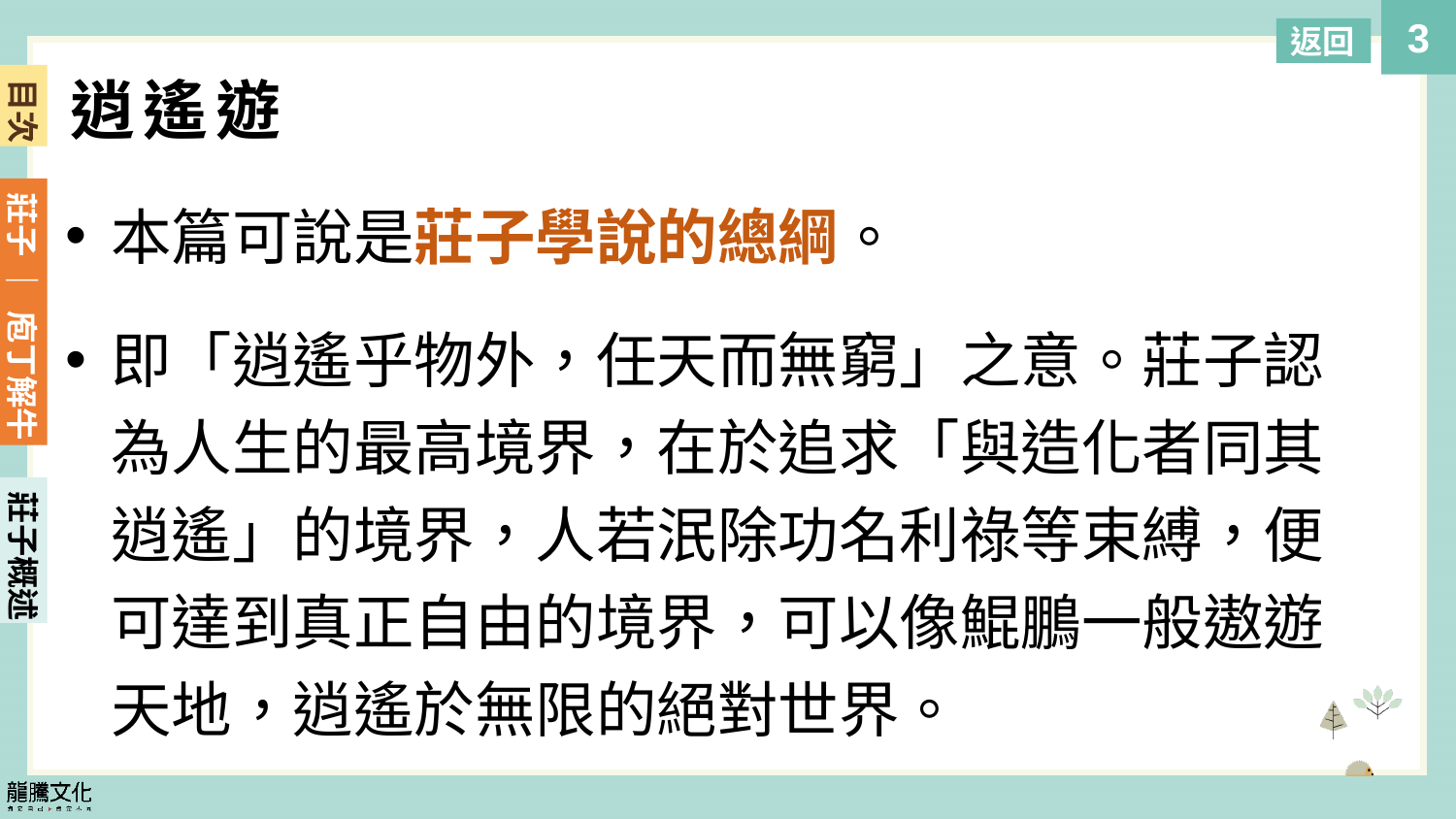

返回
逍遙遊
本篇可說是莊子學說的總綱。
即「逍遙乎物外，任天而無窮」之意。莊子認為人生的最高境界，在於追求「與造化者同其逍遙」的境界，人若泯除功名利祿等束縛，便可達到真正自由的境界，可以像鯤鵬一般遨遊天地，逍遙於無限的絕對世界。
莊子概述